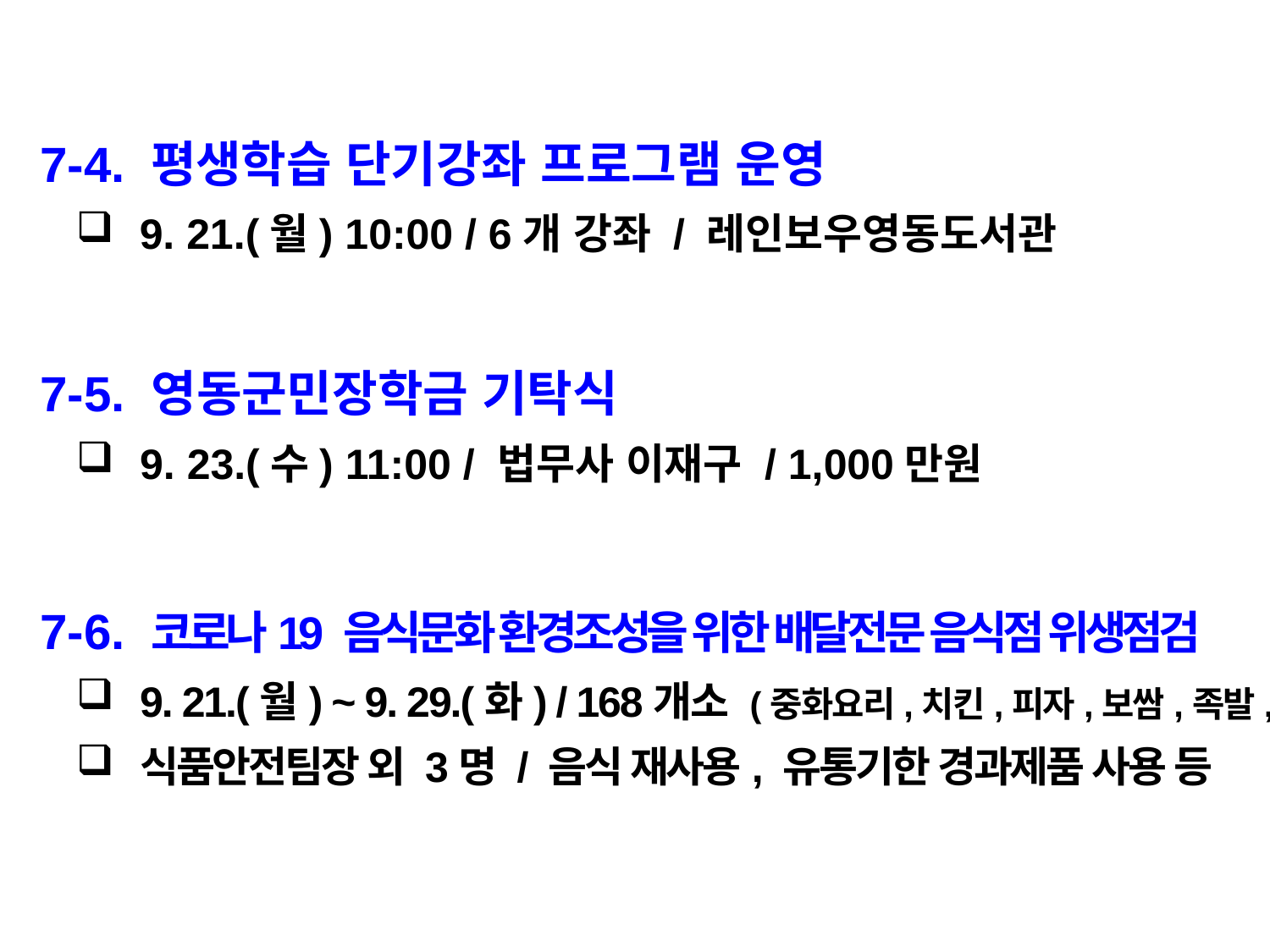

7-4. 평생학습 단기강좌 프로그램 운영
9. 21.(월) 10:00 / 6개 강좌 / 레인보우영동도서관
  7-5. 영동군민장학금 기탁식
9. 23.(수) 11:00 / 법무사 이재구 / 1,000만원
  7-6. 코로나19 음식문화 환경조성을 위한 배달전문 음식점 위생점검
9. 21.(월) ~ 9. 29.(화) / 168개소 (중화요리,치킨,피자,보쌈,족발,김밥 등)
식품안전팀장 외 3명 / 음식 재사용, 유통기한 경과제품 사용 등